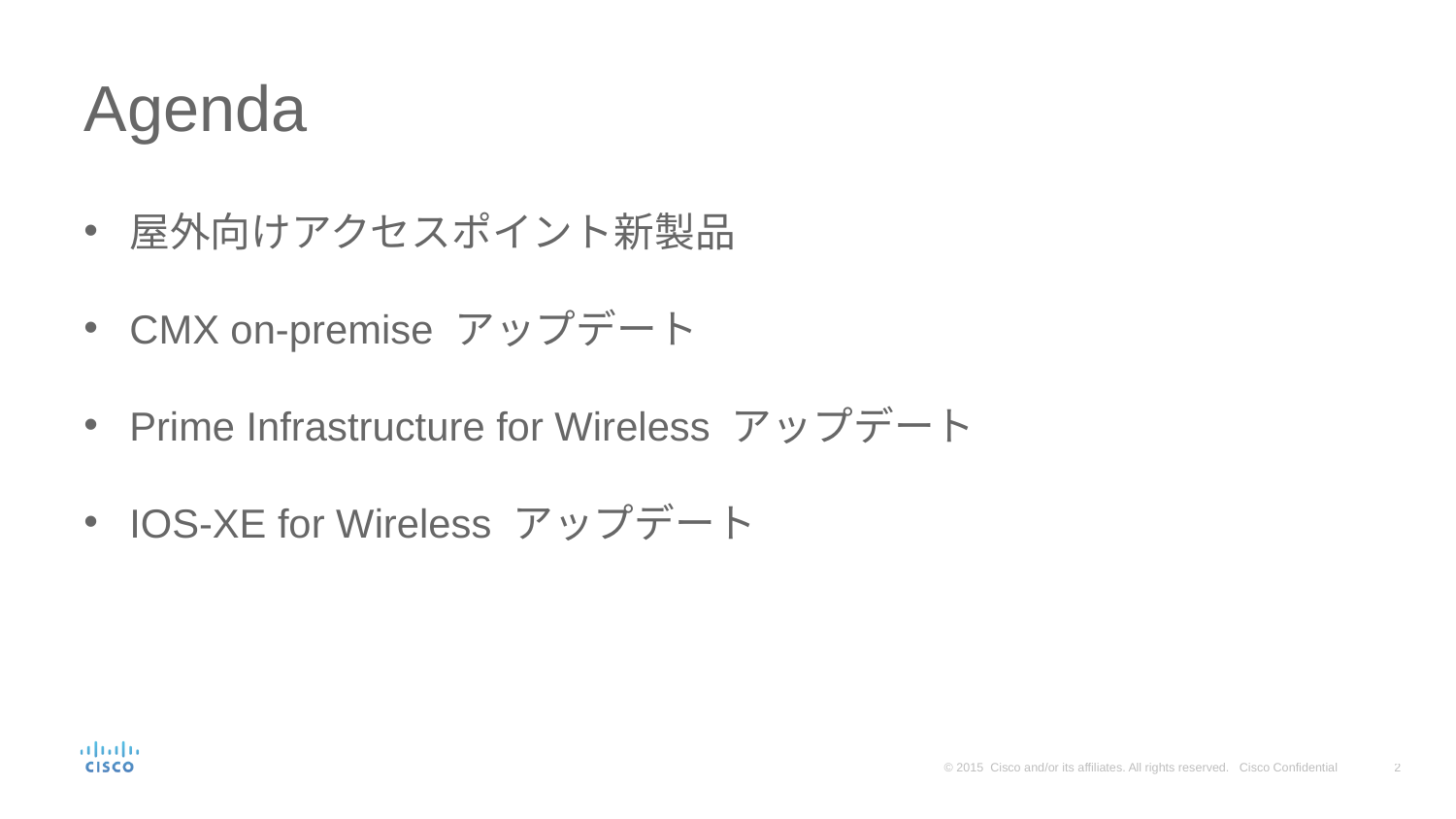

# Agenda
屋外向けアクセスポイント新製品

CMX on-premise アップデート

Prime Infrastructure for Wireless アップデート

IOS-XE for Wireless アップデート